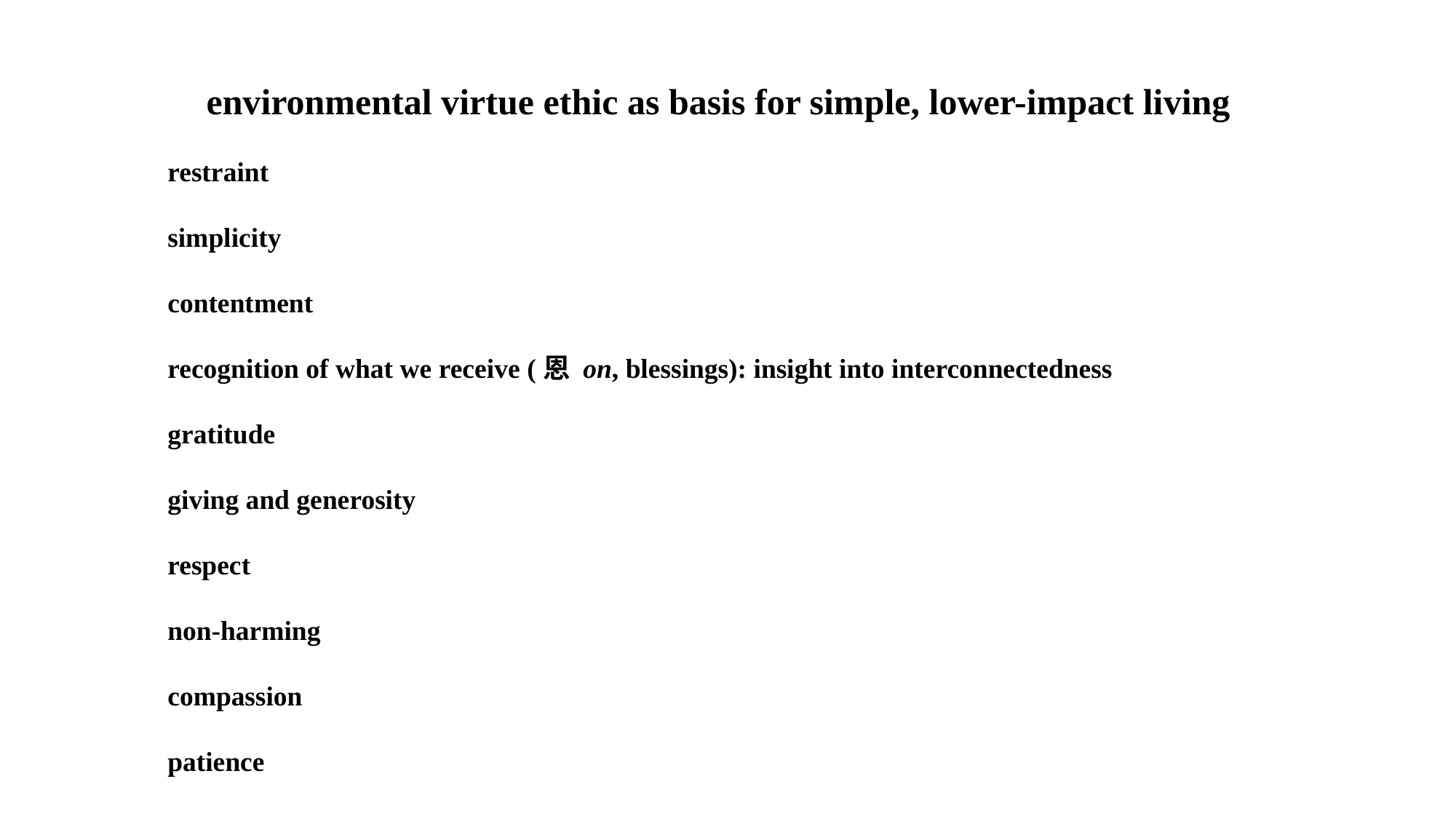

environmental virtue ethic as basis for simple, lower-impact living

restraint

simplicity

contentment

recognition of what we receive (恩 on, blessings): insight into interconnectedness

gratitude

giving and generosity

respect

non-harming

compassion

patience